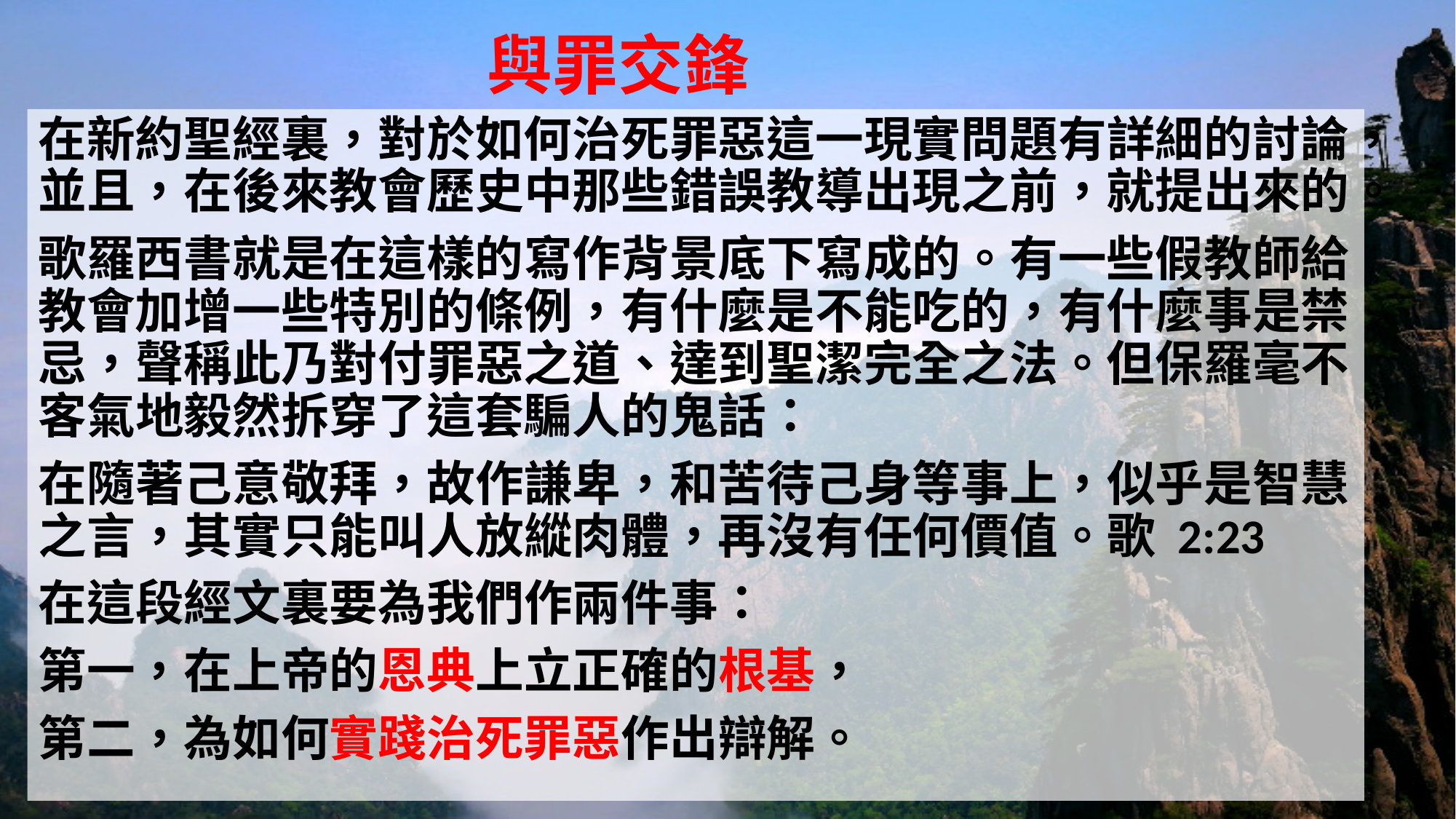

# 與罪交鋒
在新約聖經裏，對於如何治死罪惡這一現實問題有詳細的討論，並且，在後來教會歷史中那些錯誤教導出現之前，就提出來的。
歌羅西書就是在這樣的寫作背景底下寫成的。有一些假教師給教會加增一些特別的條例，有什麼是不能吃的，有什麼事是禁忌，聲稱此乃對付罪惡之道、達到聖潔完全之法。但保羅毫不客氣地毅然拆穿了這套騙人的鬼話：
在隨著己意敬拜，故作謙卑，和苦待己身等事上，似乎是智慧之言，其實只能叫人放縱肉體，再沒有任何價值。歌 2:23
在這段經文裏要為我們作兩件事：
第一，在上帝的恩典上立正確的根基，
第二，為如何實踐治死罪惡作出辯解。